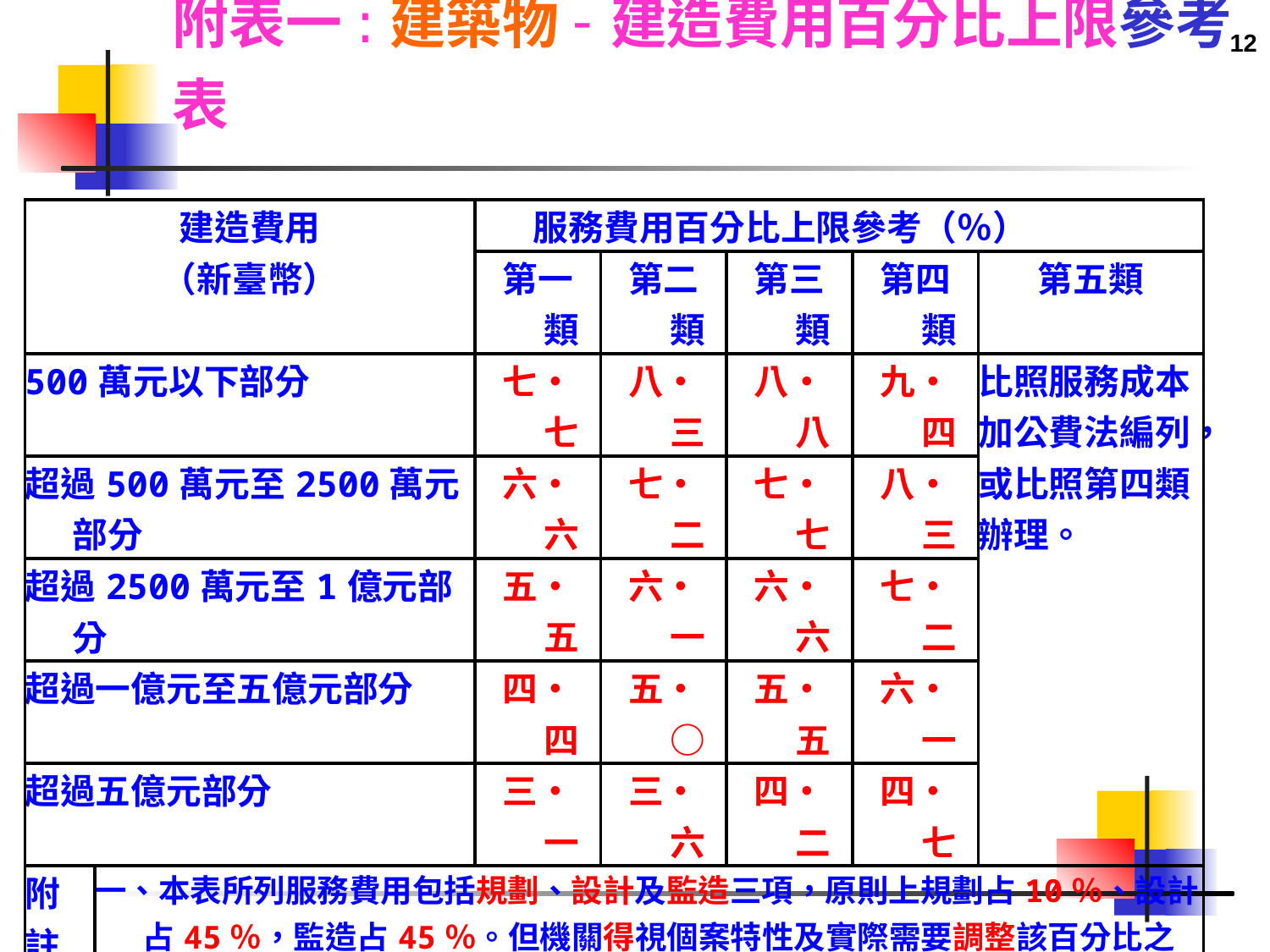

12
# 附表一:建築物-建造費用百分比上限參考表
| 建造費用 （新臺幣） |  | 服務費用百分比上限參考（％） |  |  |  |  |
| --- | --- | --- | --- | --- | --- | --- |
|  |  | 第一類 | 第二類 | 第三類 | 第四類 | 第五類 |
| 500萬元以下部分 |  | 七‧七 | 八‧三 | 八‧八 | 九‧四 | 比照服務成本加公費法編列，或比照第四類辦理。 |
| 超過500萬元至2500萬元部分 |  | 六‧六 | 七‧二 | 七‧七 | 八‧三 |  |
| 超過2500萬元至1億元部分 |  | 五‧五 | 六‧一 | 六‧六 | 七‧二 |  |
| 超過一億元至五億元部分 |  | 四‧四 | 五‧○ | 五‧五 | 六‧一 |  |
| 超過五億元部分 |  | 三‧一 | 三‧六 | 四‧二 | 四‧七 |  |
| 附 註 | 一、本表所列服務費用包括規劃、設計及監造三項，原則上規劃占10％、設計占45％，監造占45％。但機關得視個案特性及實際需要調整該百分比之組成。 … 八、建築物之室內裝修及整建工程得比照同類之建築物計費。 十、本表所列百分比，不包括本辦法第四條、第五條第一項第四款、第六條第一項第一款第二目、第二款第一目及第八條第三款至第五款服務事項之服務費用。其費用由機關依個案特性及實際需要另行估算，如需加計，不受本表百分比上限之限制。 |  |  |  |  |  |